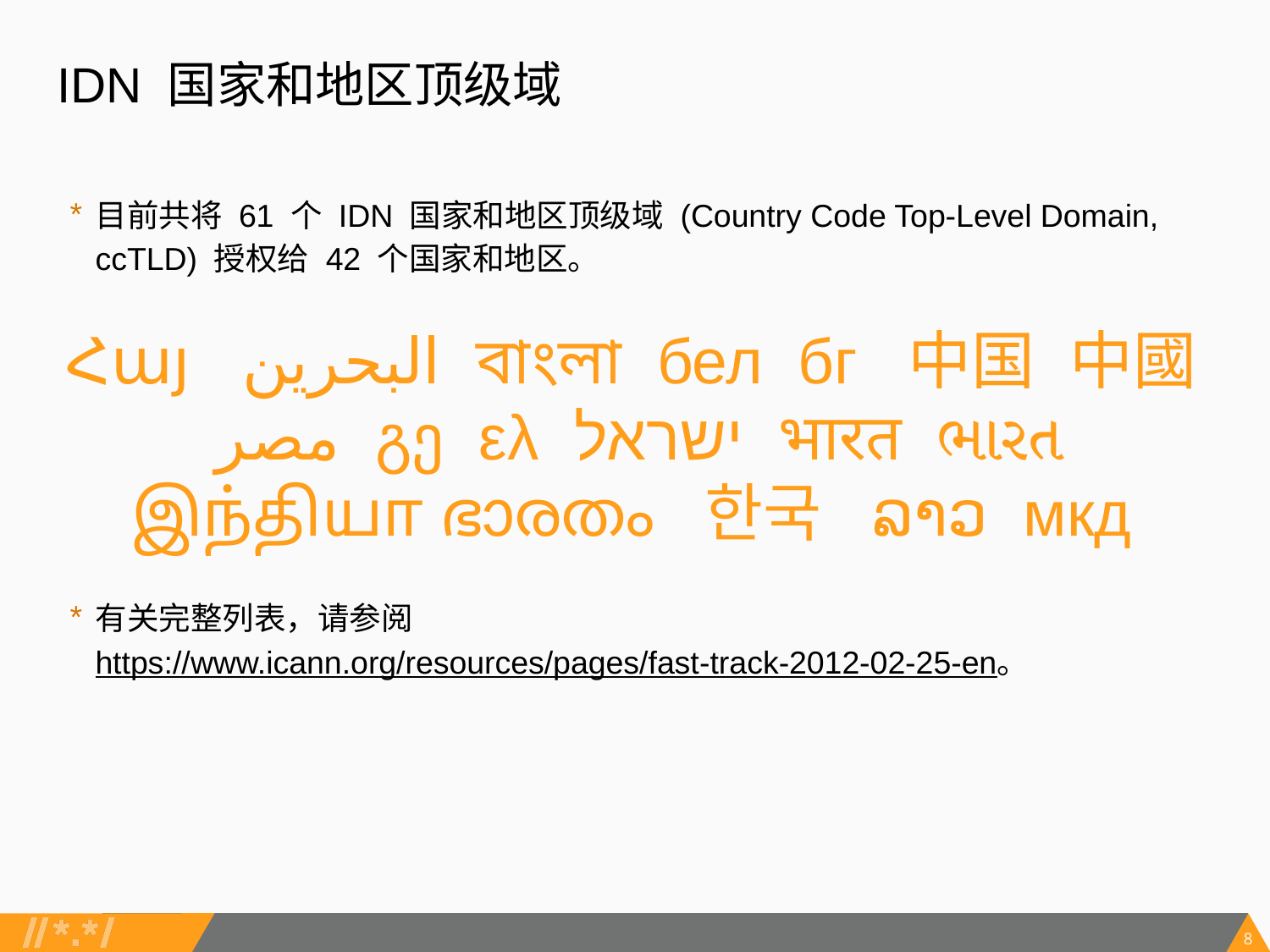

# IDN 国家和地区顶级域
目前共将 61 个 IDN 国家和地区顶级域 (Country Code Top-Level Domain, ccTLD) 授权给 42 个国家和地区。

Հայ   البحرين  বাংলা  бел  бг  中国  中國  مصر  გე  ελ  ישראל  भारत  ભારત  இந்தியா ഭാരതം  한국  ລາວ  мкд

有关完整列表，请参阅 https://www.icann.org/resources/pages/fast-track-2012-02-25-en。